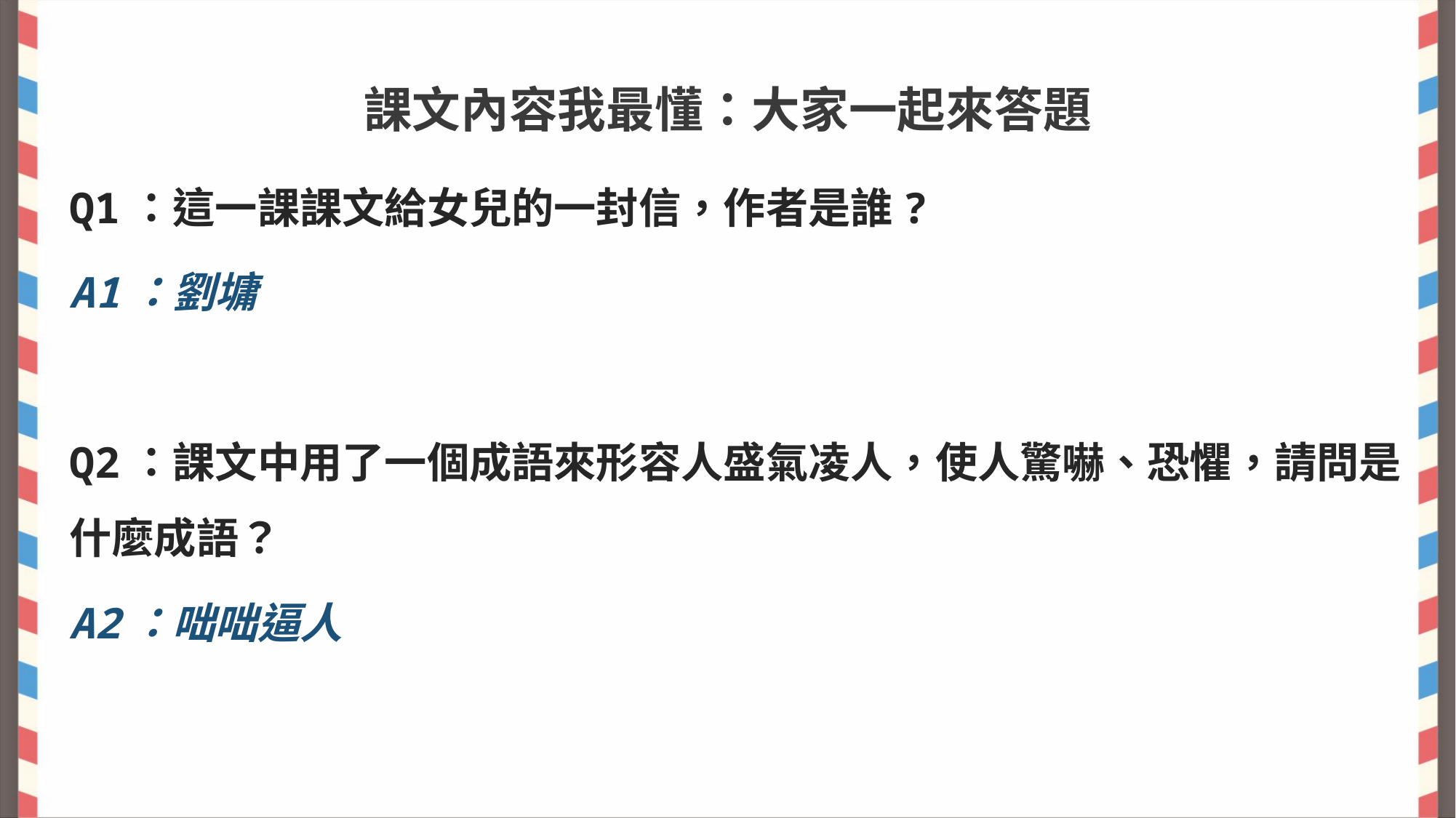

# 課文內容我最懂：大家一起來答題
Q1：這一課課文給女兒的一封信，作者是誰?
A1：劉墉

Q2：課文中用了一個成語來形容人盛氣凌人，使人驚嚇、恐懼，請問是什麼成語？
A2：咄咄逼人